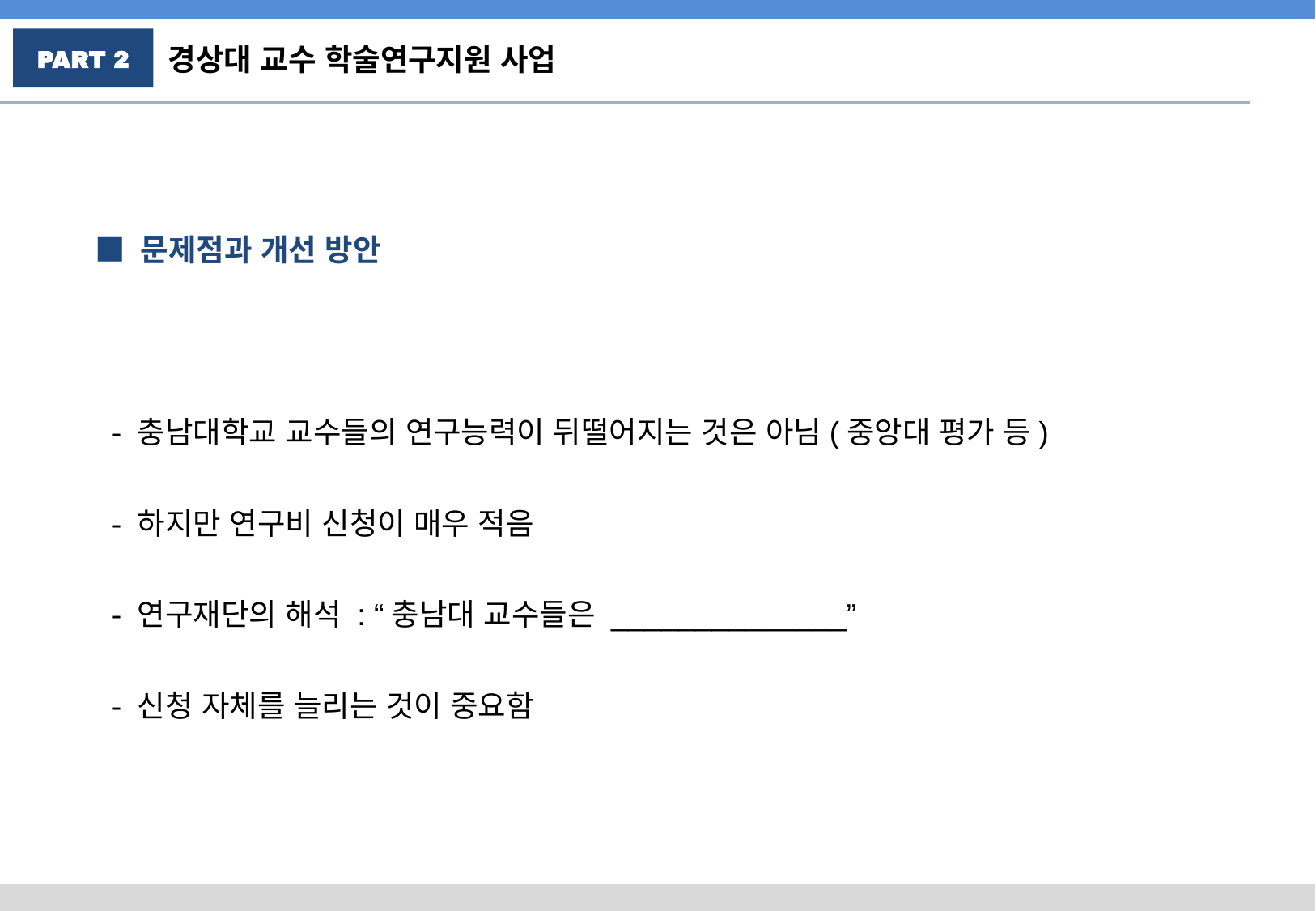

PART 2
경상대 교수 학술연구지원 사업
■ 문제점과 개선 방안

- 충남대학교 교수들의 연구능력이 뒤떨어지는 것은 아님(중앙대 평가 등)
- 하지만 연구비 신청이 매우 적음
- 연구재단의 해석 : “충남대 교수들은 ______________”
- 신청 자체를 늘리는 것이 중요함